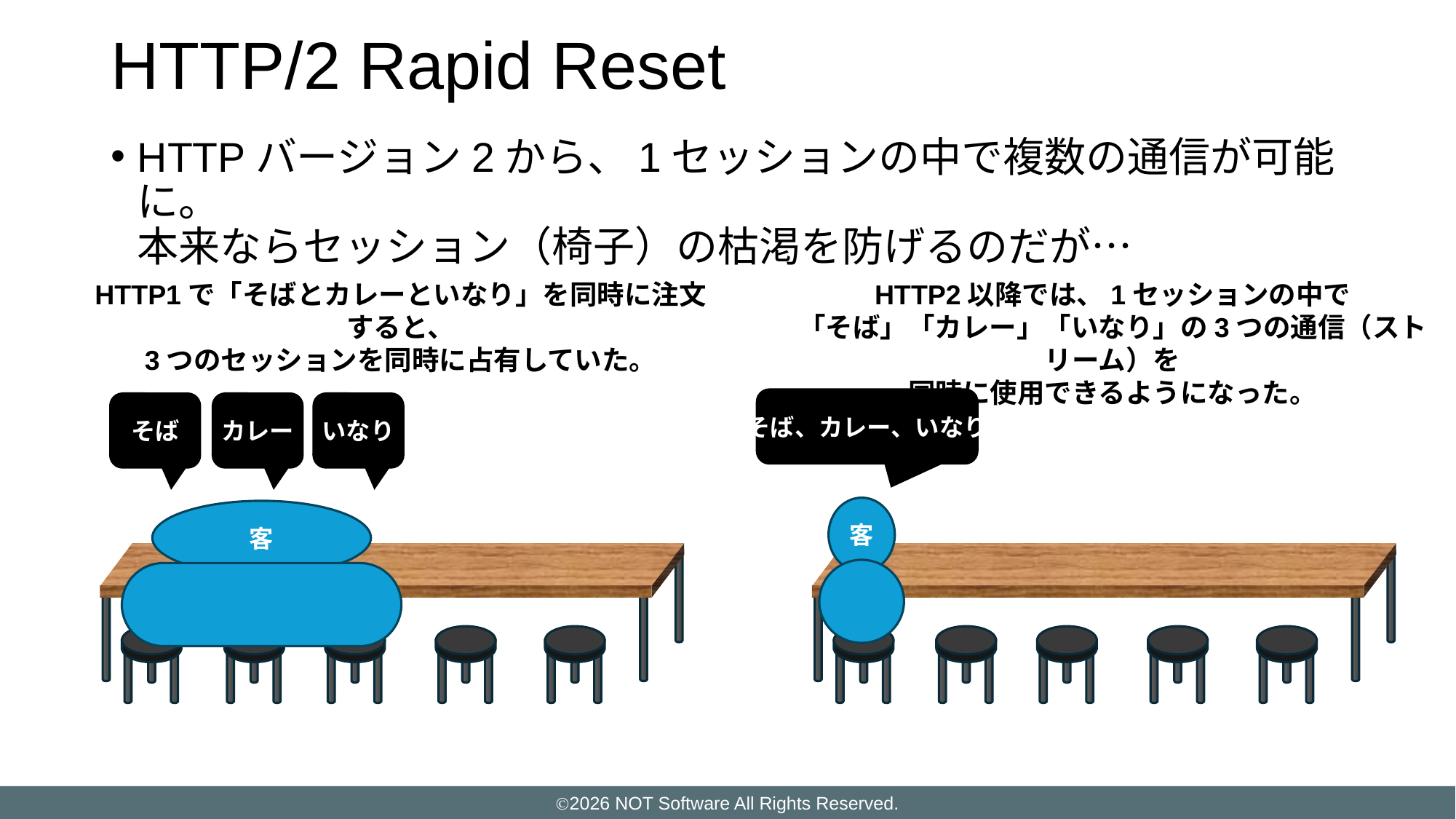

# HTTP/2 Rapid Reset
HTTPバージョン2から、1セッションの中で複数の通信が可能に。
本来ならセッション（椅子）の枯渇を防げるのだが…
HTTP1で「そばとカレーといなり」を同時に注文すると、
3つのセッションを同時に占有していた。
HTTP2以降では、1セッションの中で
「そば」「カレー」「いなり」の3つの通信（ストリーム）を
同時に使用できるようになった。
そば、カレー、いなり
そば
カレー
いなり
客

客